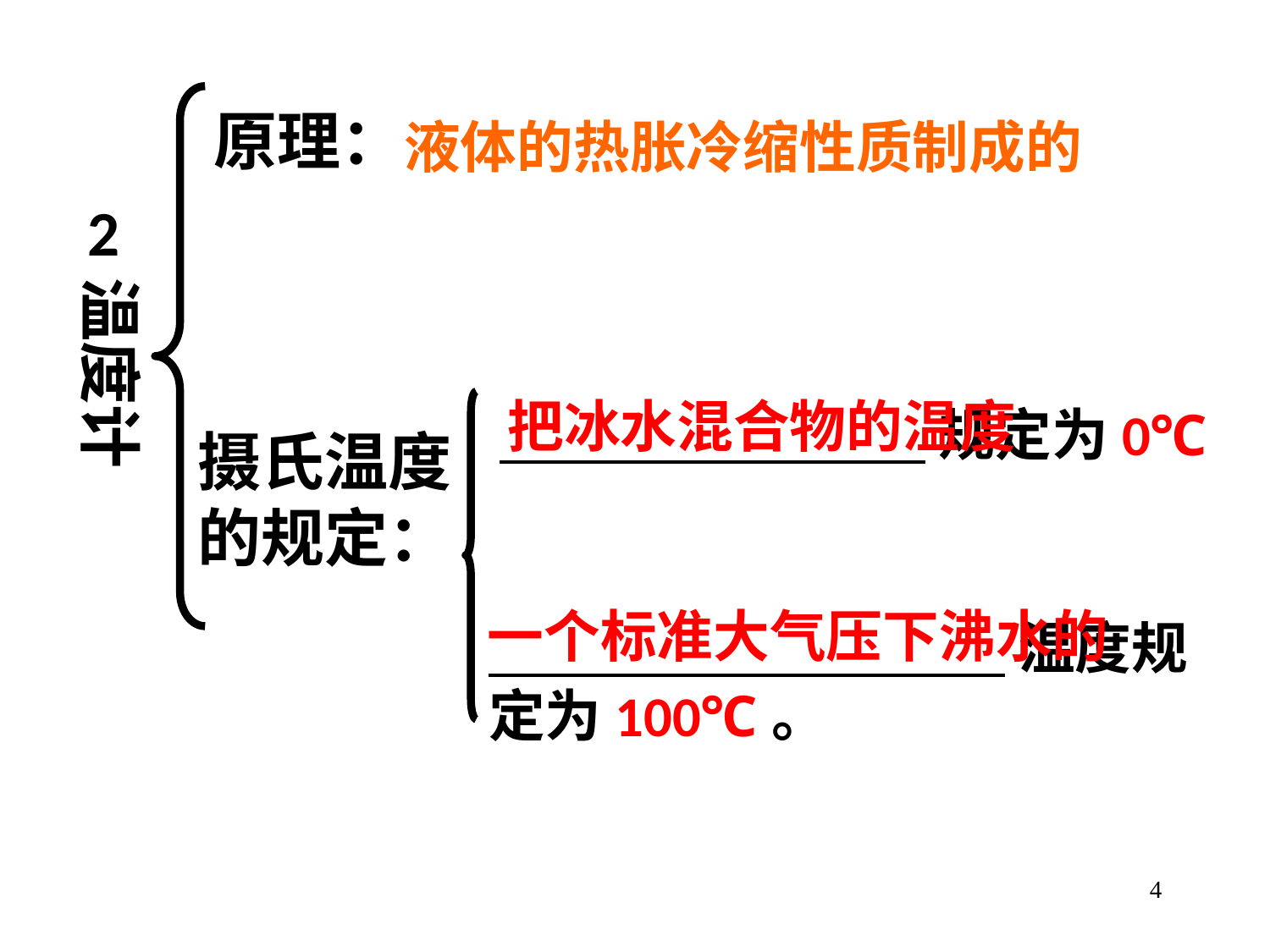

原理：
液体的热胀冷缩性质制成的
2
温度计
把冰水混合物的温度

                                 规定为0℃
摄氏温度
的规定：
一个标准大气压下沸水的
                                        温度规定为100℃。
4